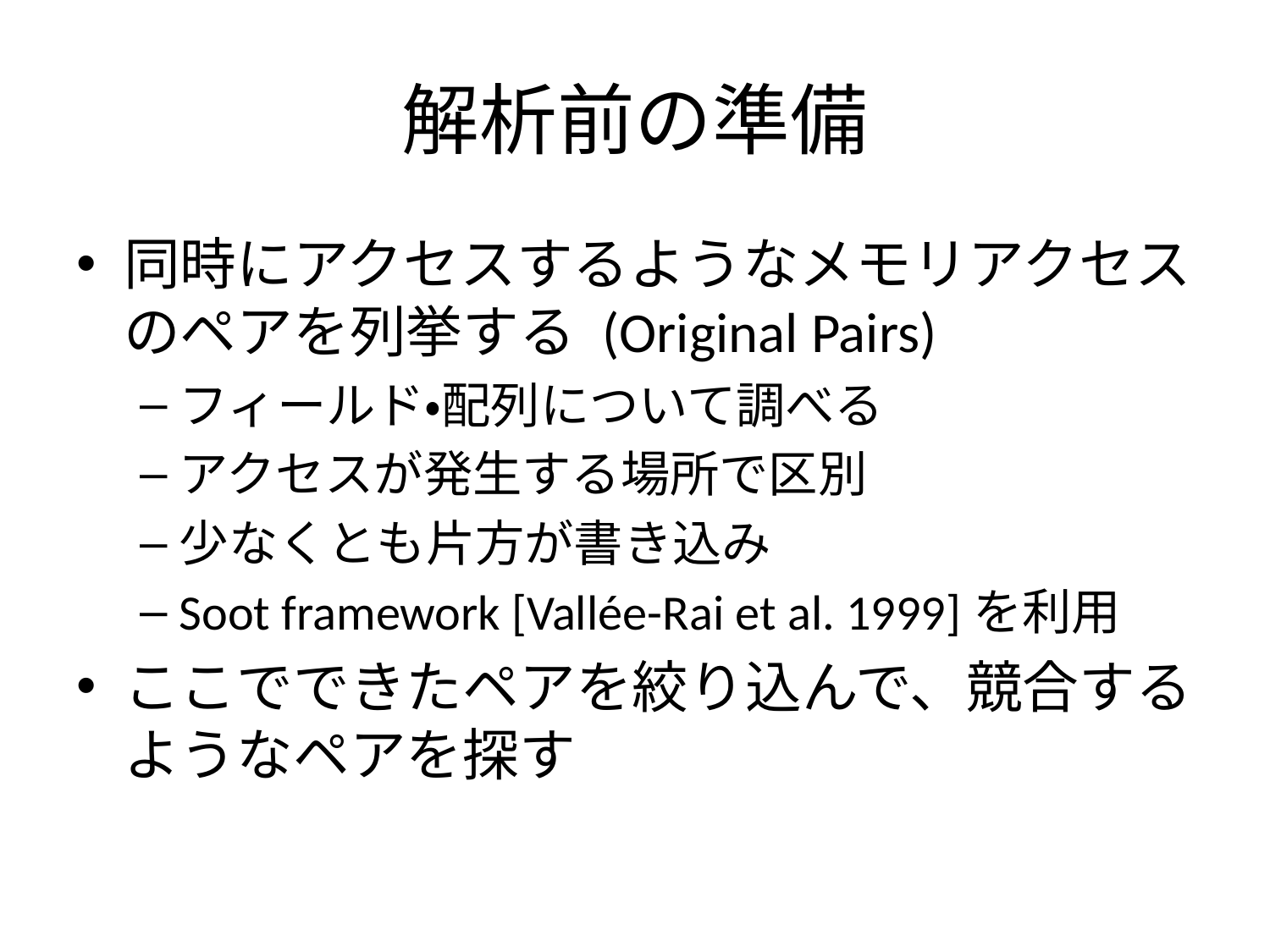

# 解析前の準備
同時にアクセスするようなメモリアクセスのペアを列挙する (Original Pairs)
フィールド・配列について調べる
アクセスが発生する場所で区別
少なくとも片方が書き込み
Soot framework [Vallée-Rai et al. 1999]を利用
ここでできたペアを絞り込んで、競合する
ようなペアを探す